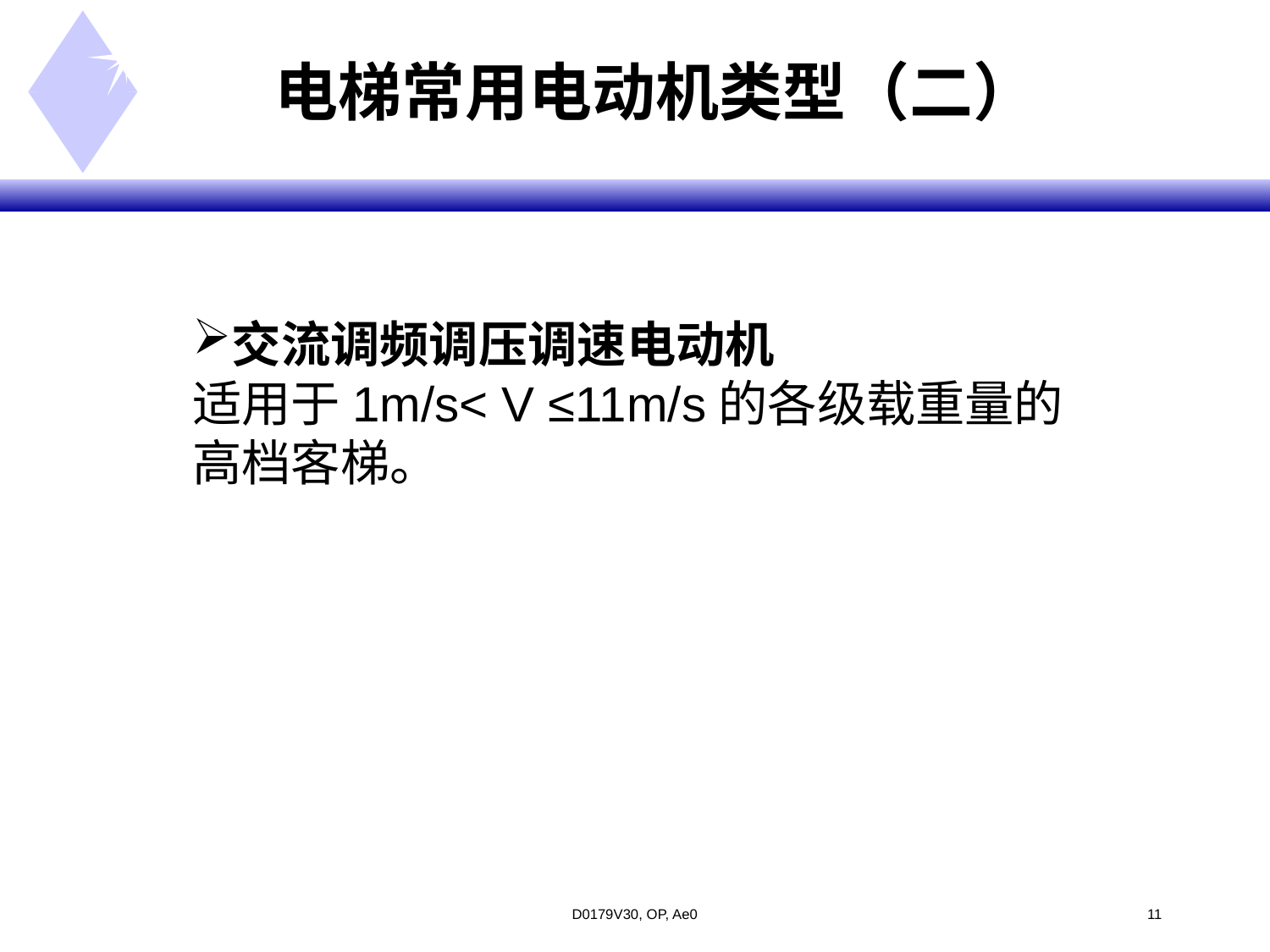

# 电梯常用电动机类型（二）
交流调频调压调速电动机
适用于1m/s< V ≤11m/s的各级载重量的高档客梯。

D0179V30, OP, Ae0
11